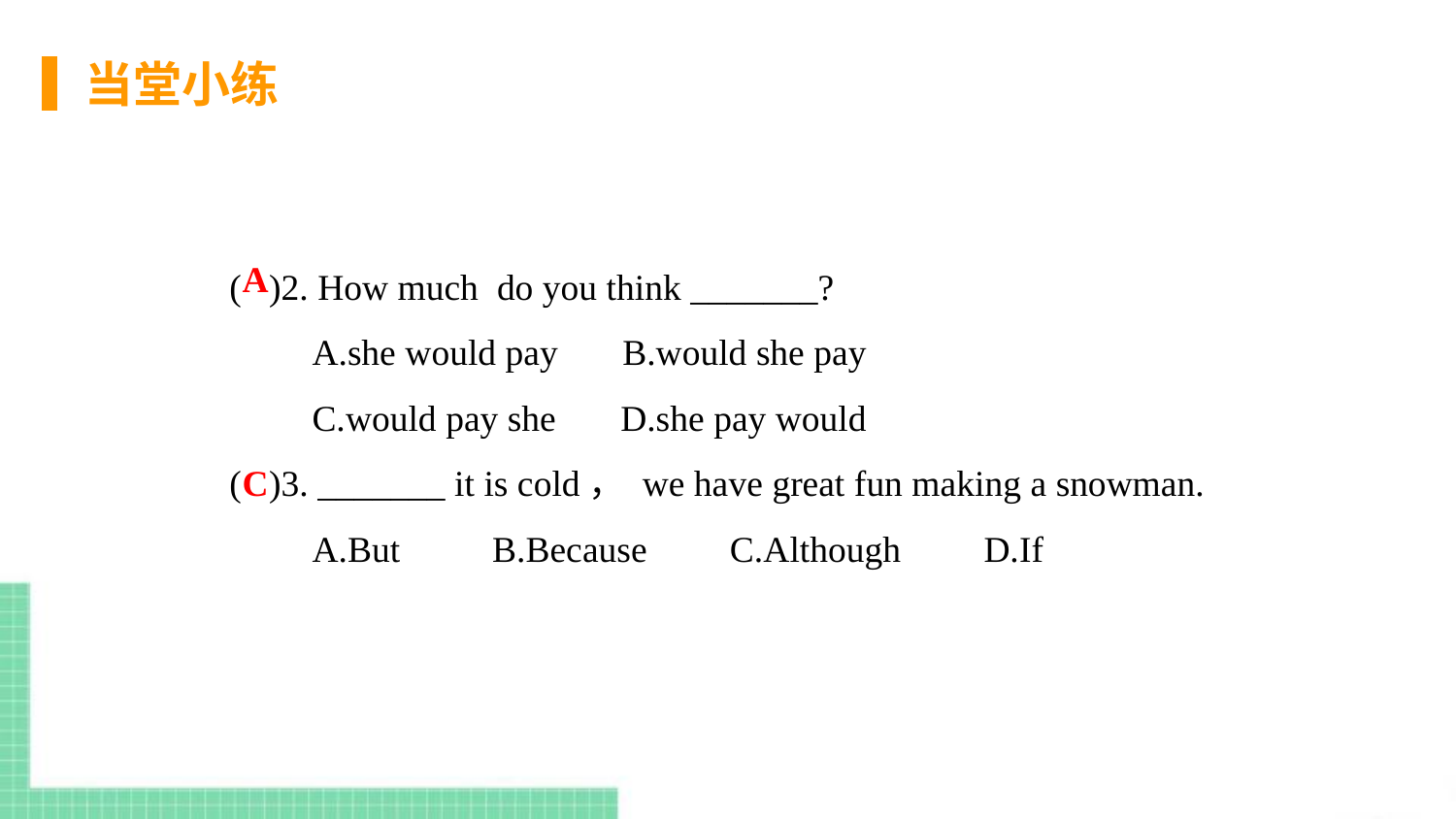

当堂小练

(   )2. How much  do you think _______?
         A.she would pay       B.would she pay
         C.would pay she       D.she pay would
(   )3. _______ it is cold， we have great fun making a snowman.
         A.But          B.Because         C.Although         D.If

A
C